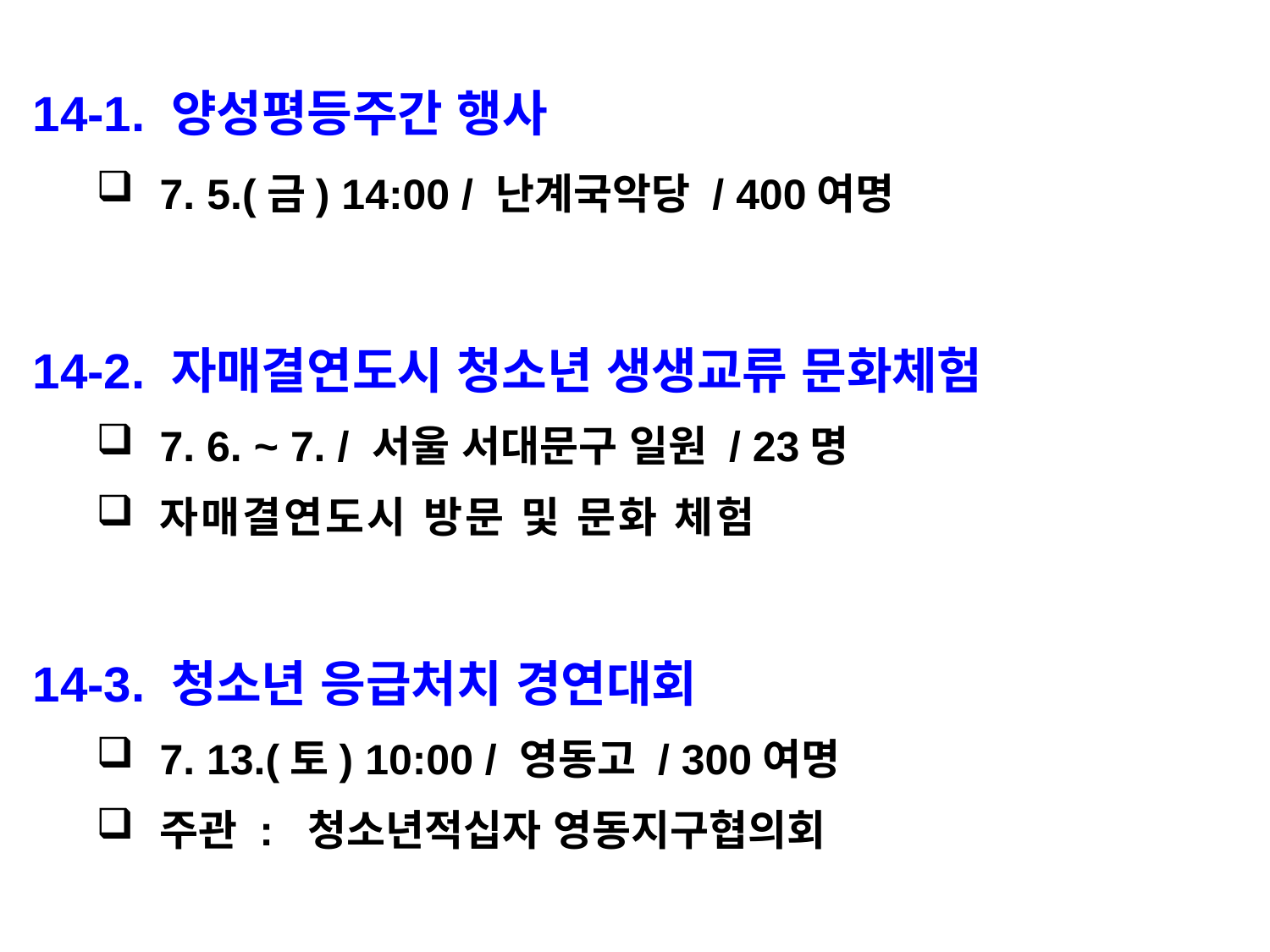

14-1. 양성평등주간 행사
7. 5.(금) 14:00 / 난계국악당 / 400여명
14-2. 자매결연도시 청소년 생생교류 문화체험
7. 6. ~ 7. / 서울 서대문구 일원 / 23명
자매결연도시 방문 및 문화 체험
14-3. 청소년 응급처치 경연대회
7. 13.(토) 10:00 / 영동고 / 300여명
주관 :  청소년적십자 영동지구협의회